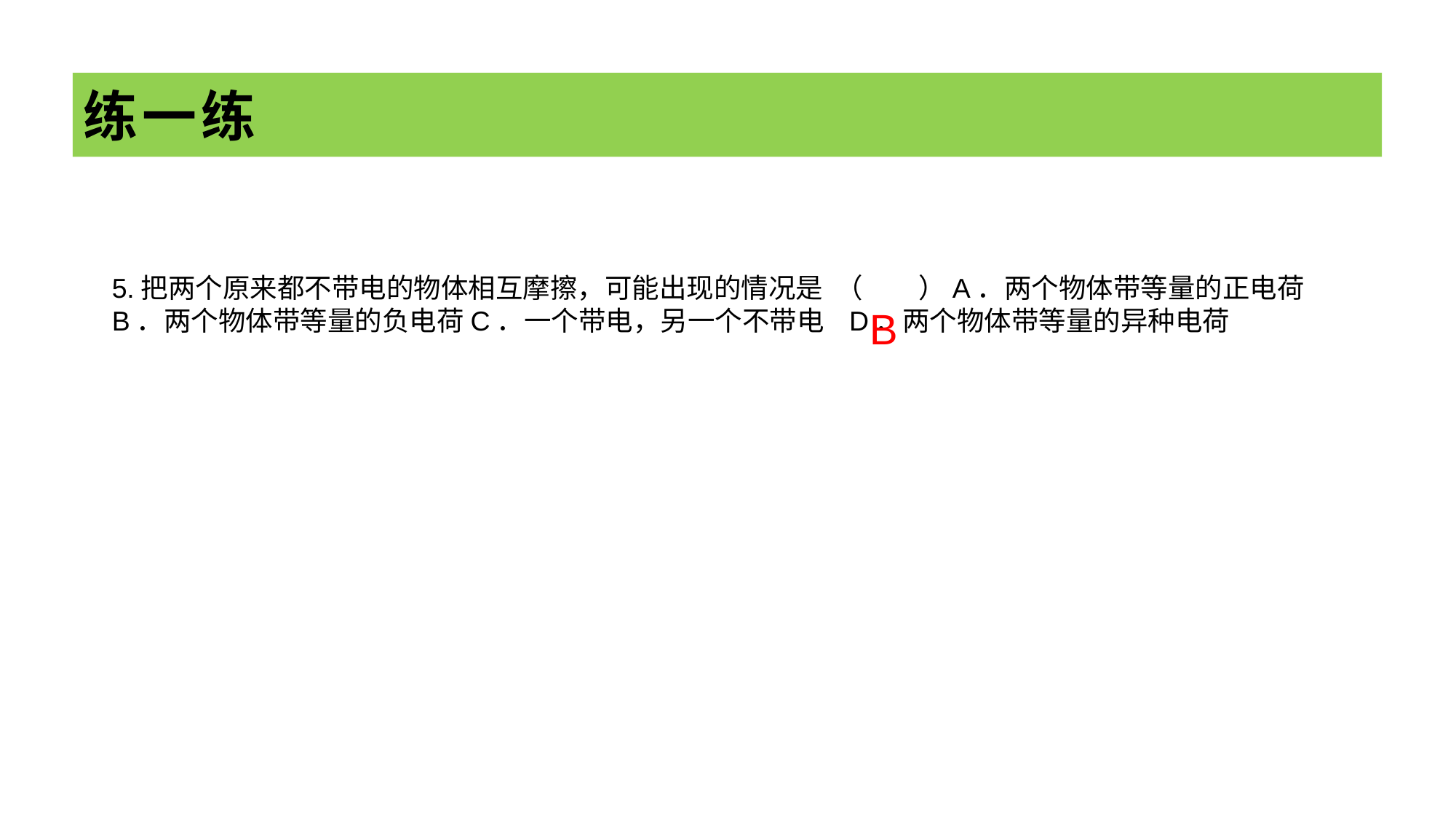

# 练一练
5.把两个原来都不带电的物体相互摩擦，可能出现的情况是  （         ）A．两个物体带等量的正电荷   B．两个物体带等量的负电荷C．一个带电，另一个不带电   D．两个物体带等量的异种电荷

B